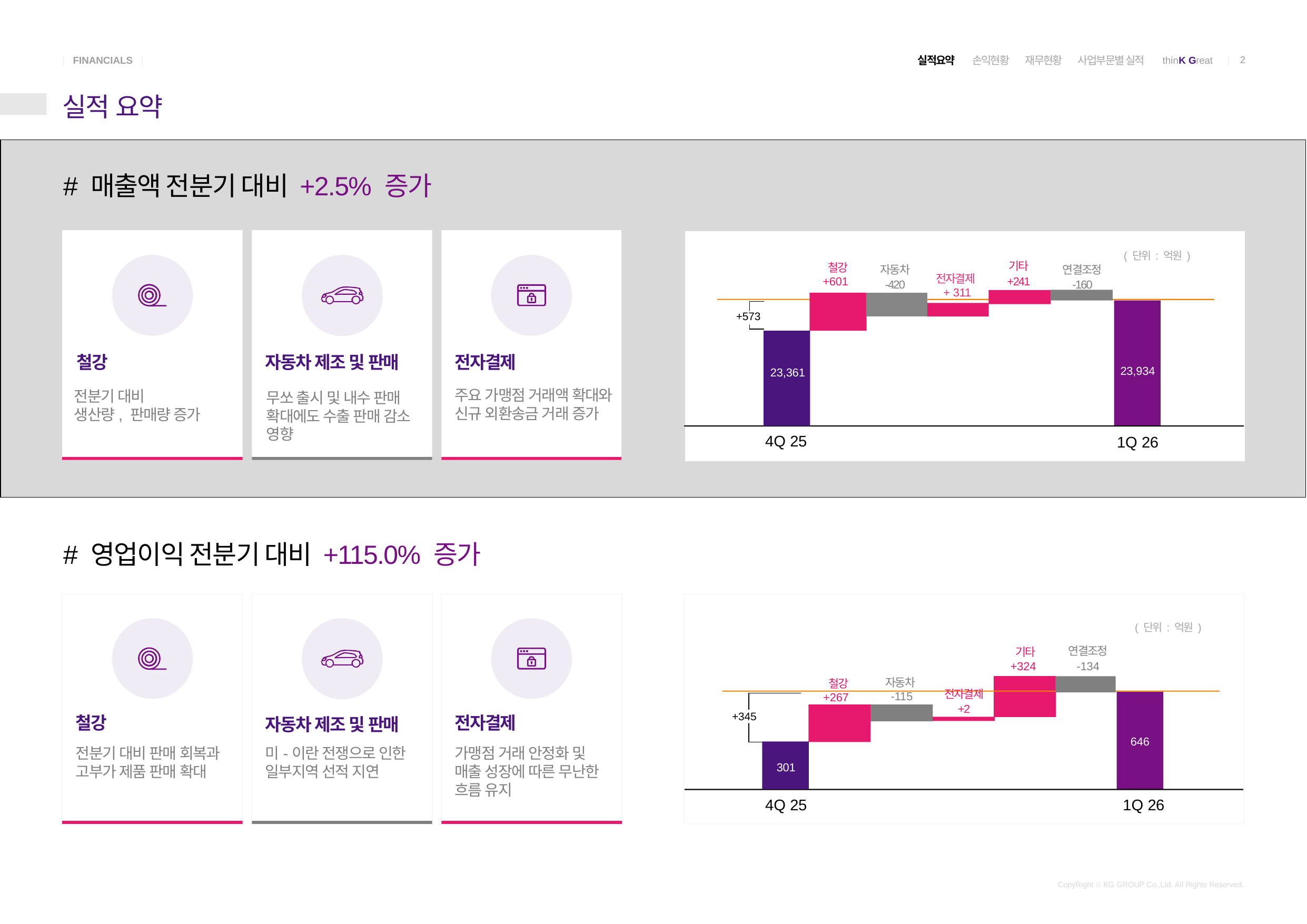

실적요약          손익현황          재무현황          사업부문별 실적
# 실적 요약

# 매출액 전분기 대비 +2.5% 증가

( 단위 : 억원 )

기타
+241
철강
+601
연결조정
-160
자동차
-420
전자결제
+ 311

+573

23,361

철강
자동차 제조 및 판매
전자결제
23,934
주요 가맹점 거래액 확대와 신규 외환송금 거래 증가
전분기 대비
생산량, 판매량 증가
무쏘 출시 및 내수 판매 확대에도 수출 판매 감소 영향

4Q 25
1Q 26

# 영업이익 전분기 대비 +115.0% 증가

( 단위 : 억원 )
연결조정
-134
기타
+324

자동차
-115

철강
+267

전자결제
+2

+345
철강
전자결제
자동차 제조 및 판매

646

전분기 대비 판매 회복과 고부가 제품 판매 확대
미-이란 전쟁으로 인한 일부지역 선적 지연
가맹점 거래 안정화 및 매출 성장에 따른 무난한 흐름 유지
301

4Q 25
1Q 26